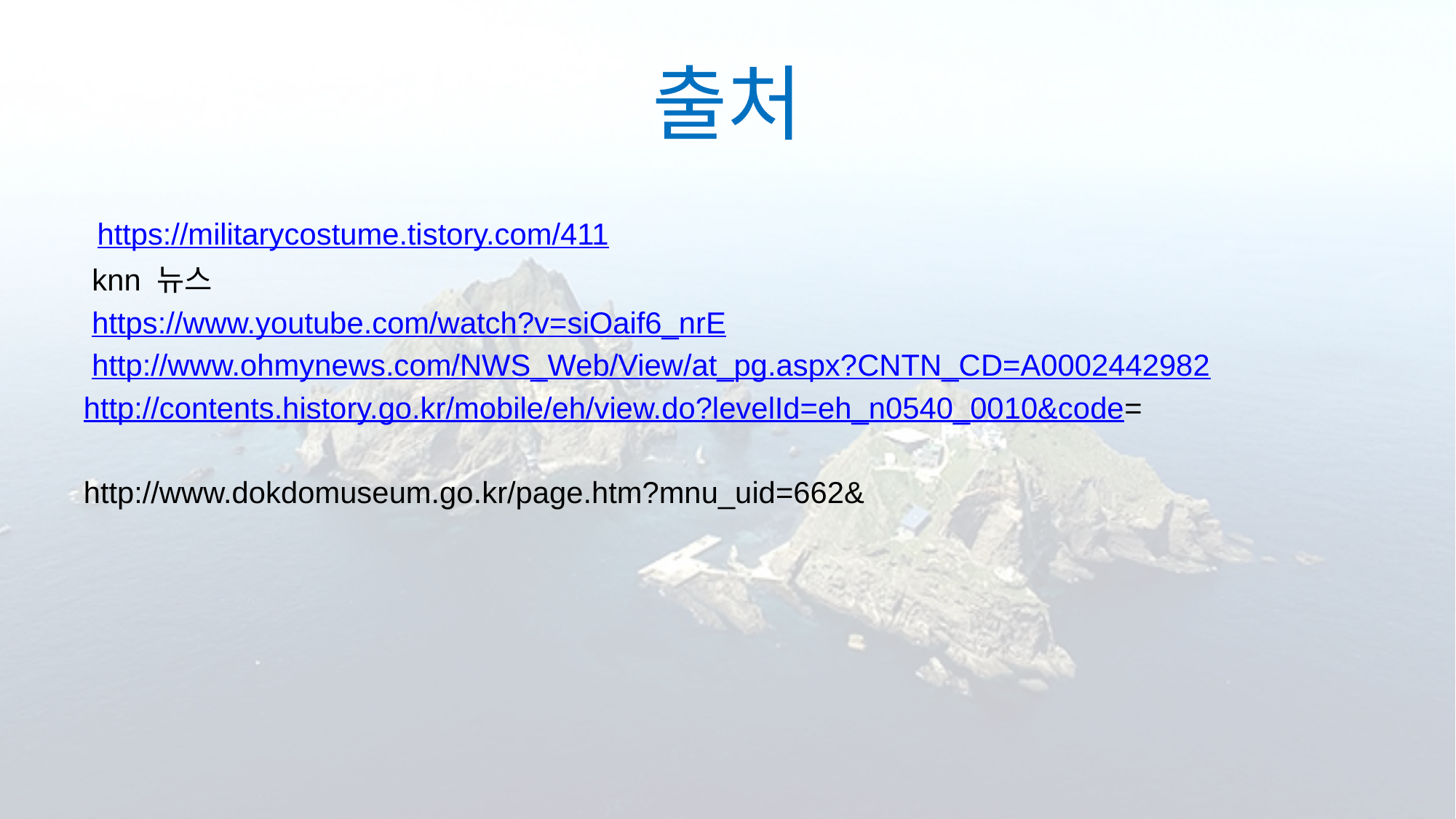

# 출처
 https://militarycostume.tistory.com/411
 knn 뉴스
 https://www.youtube.com/watch?v=siOaif6_nrE
 http://www.ohmynews.com/NWS_Web/View/at_pg.aspx?CNTN_CD=A0002442982
http://contents.history.go.kr/mobile/eh/view.do?levelId=eh_n0540_0010&code=

http://www.dokdomuseum.go.kr/page.htm?mnu_uid=662&